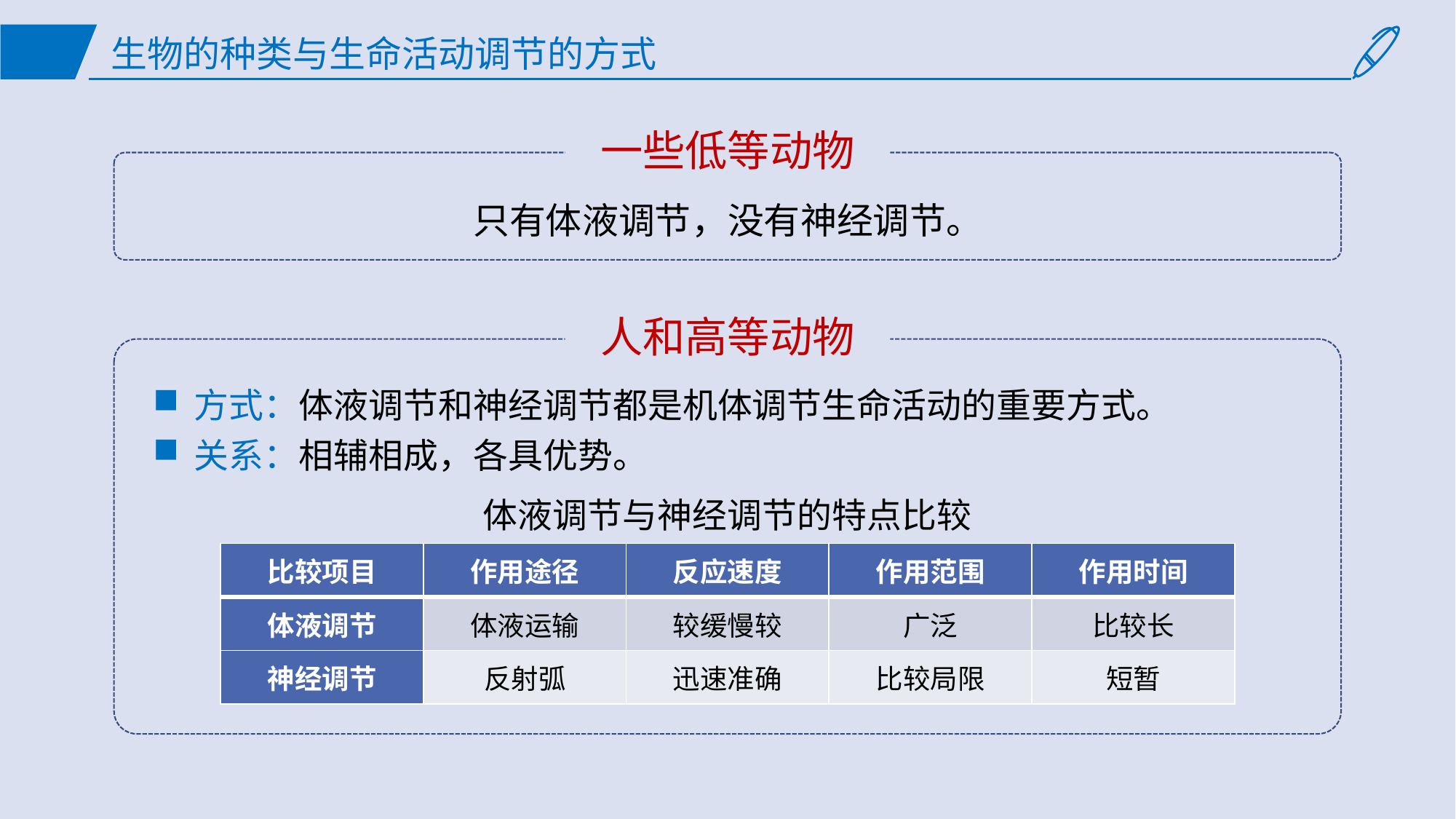

# 生物的种类与生命活动调节的方式
一些低等动物

只有体液调节，没有神经调节。
人和高等动物

方式：体液调节和神经调节都是机体调节生命活动的重要方式。
关系：相辅相成，各具优势。
体液调节与神经调节的特点比较
| 比较项目 | 作用途径 | 反应速度 | 作用范围 | 作用时间 |
| --- | --- | --- | --- | --- |
| 体液调节 | 体液运输 | 较缓慢较 | 广泛 | 比较长 |
| 神经调节 | 反射弧 | 迅速准确 | 比较局限 | 短暂 |